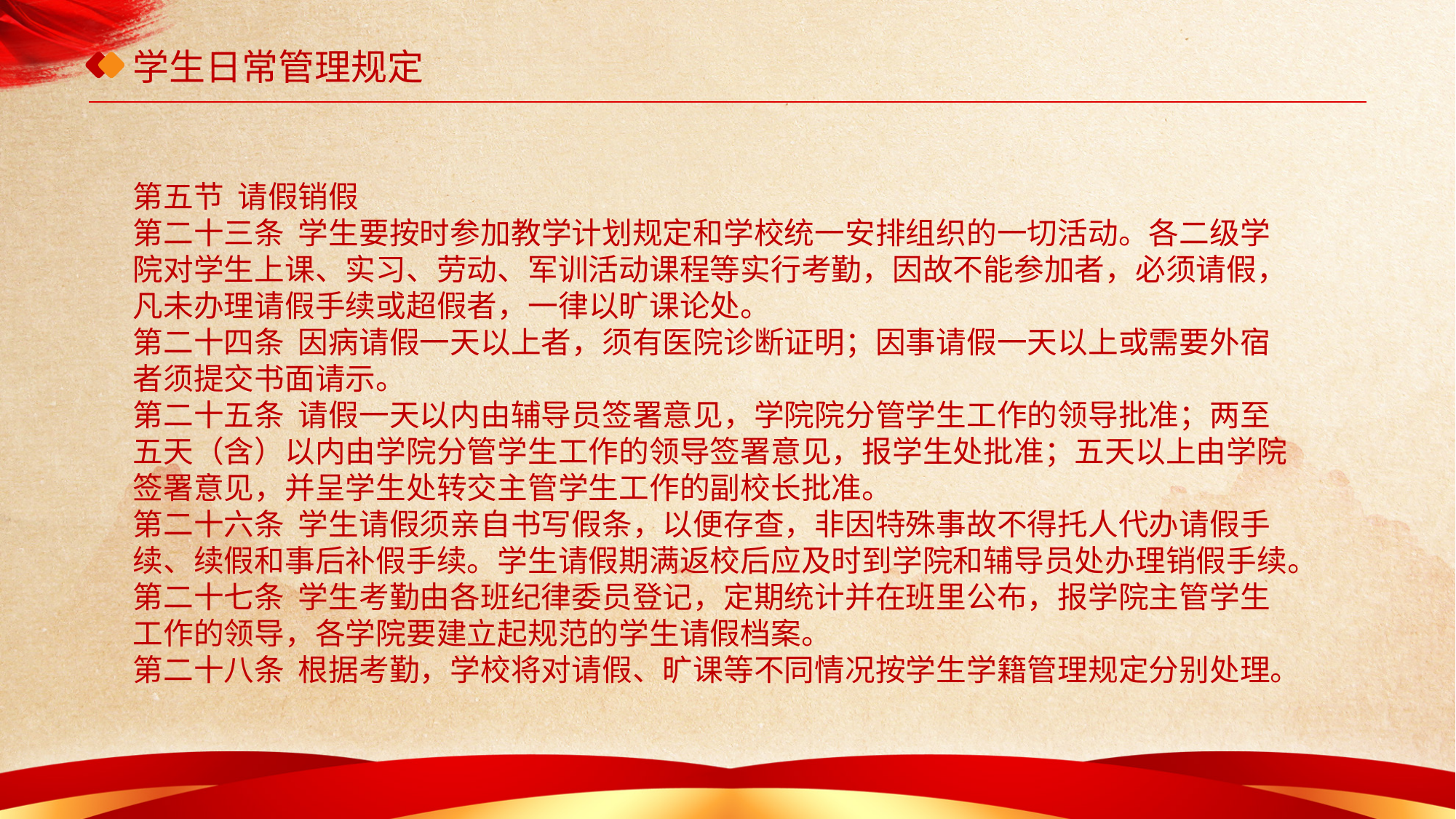

# 学生日常管理规定
第五节  请假销假
第二十三条  学生要按时参加教学计划规定和学校统一安排组织的一切活动。各二级学院对学生上课、实习、劳动、军训活动课程等实行考勤，因故不能参加者，必须请假，凡未办理请假手续或超假者，一律以旷课论处。
第二十四条  因病请假一天以上者，须有医院诊断证明；因事请假一天以上或需要外宿者须提交书面请示。
第二十五条  请假一天以内由辅导员签署意见，学院院分管学生工作的领导批准；两至五天（含）以内由学院分管学生工作的领导签署意见，报学生处批准；五天以上由学院签署意见，并呈学生处转交主管学生工作的副校长批准。
第二十六条  学生请假须亲自书写假条，以便存查，非因特殊事故不得托人代办请假手续、续假和事后补假手续。学生请假期满返校后应及时到学院和辅导员处办理销假手续。
第二十七条  学生考勤由各班纪律委员登记，定期统计并在班里公布，报学院主管学生工作的领导，各学院要建立起规范的学生请假档案。
第二十八条  根据考勤，学校将对请假、旷课等不同情况按学生学籍管理规定分别处理。